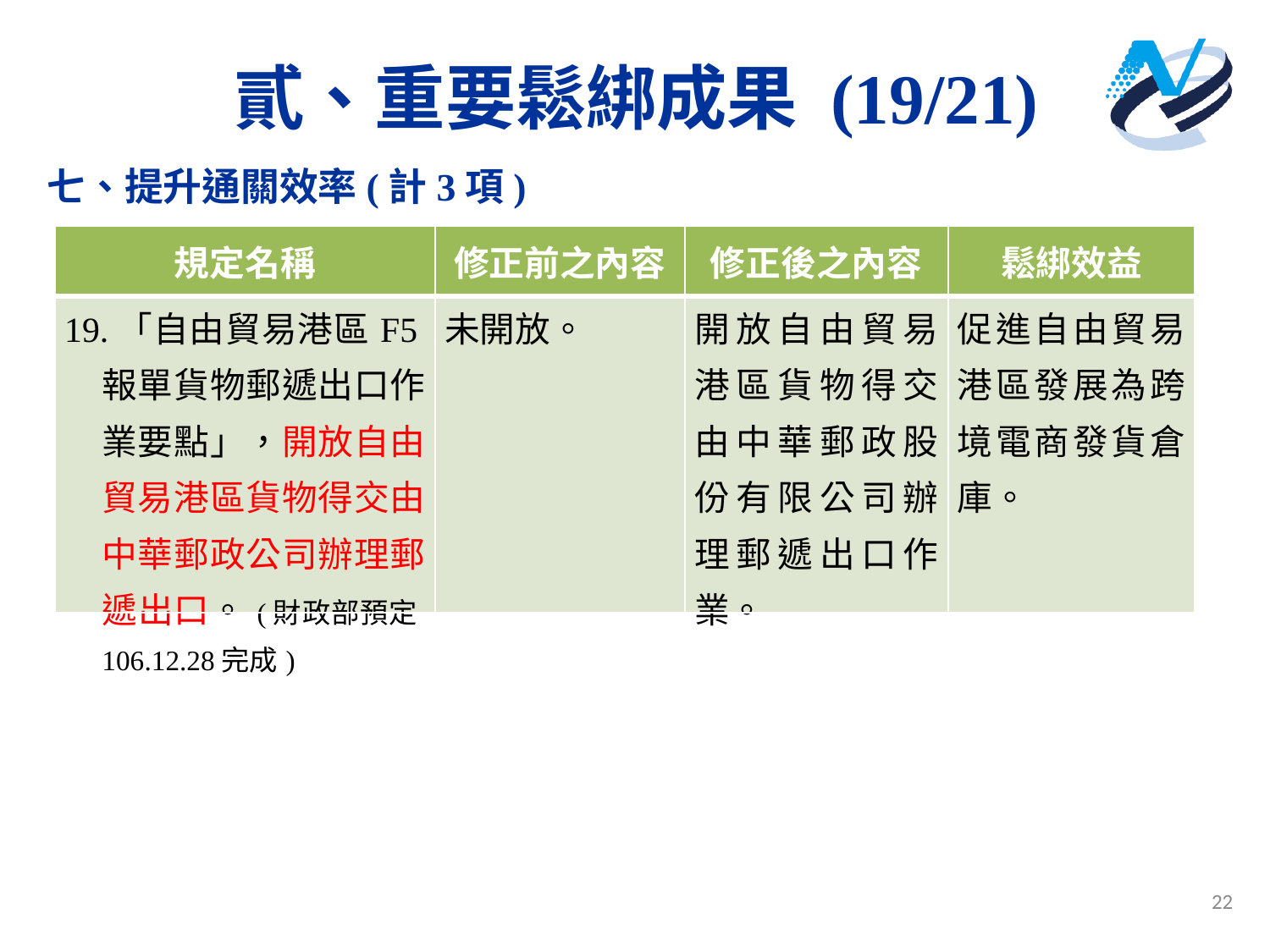

# 貳、重要鬆綁成果 (19/21)
七、提升通關效率(計3項)
| 規定名稱 | 修正前之內容 | 修正後之內容 | 鬆綁效益 |
| --- | --- | --- | --- |
| 19.「自由貿易港區F5報單貨物郵遞出口作業要點」，開放自由貿易港區貨物得交由中華郵政公司辦理郵遞出口。(財政部預定106.12.28完成) | 未開放。 | 開放自由貿易港區貨物得交由中華郵政股份有限公司辦理郵遞出口作業。 | 促進自由貿易港區發展為跨境電商發貨倉庫。 |
22